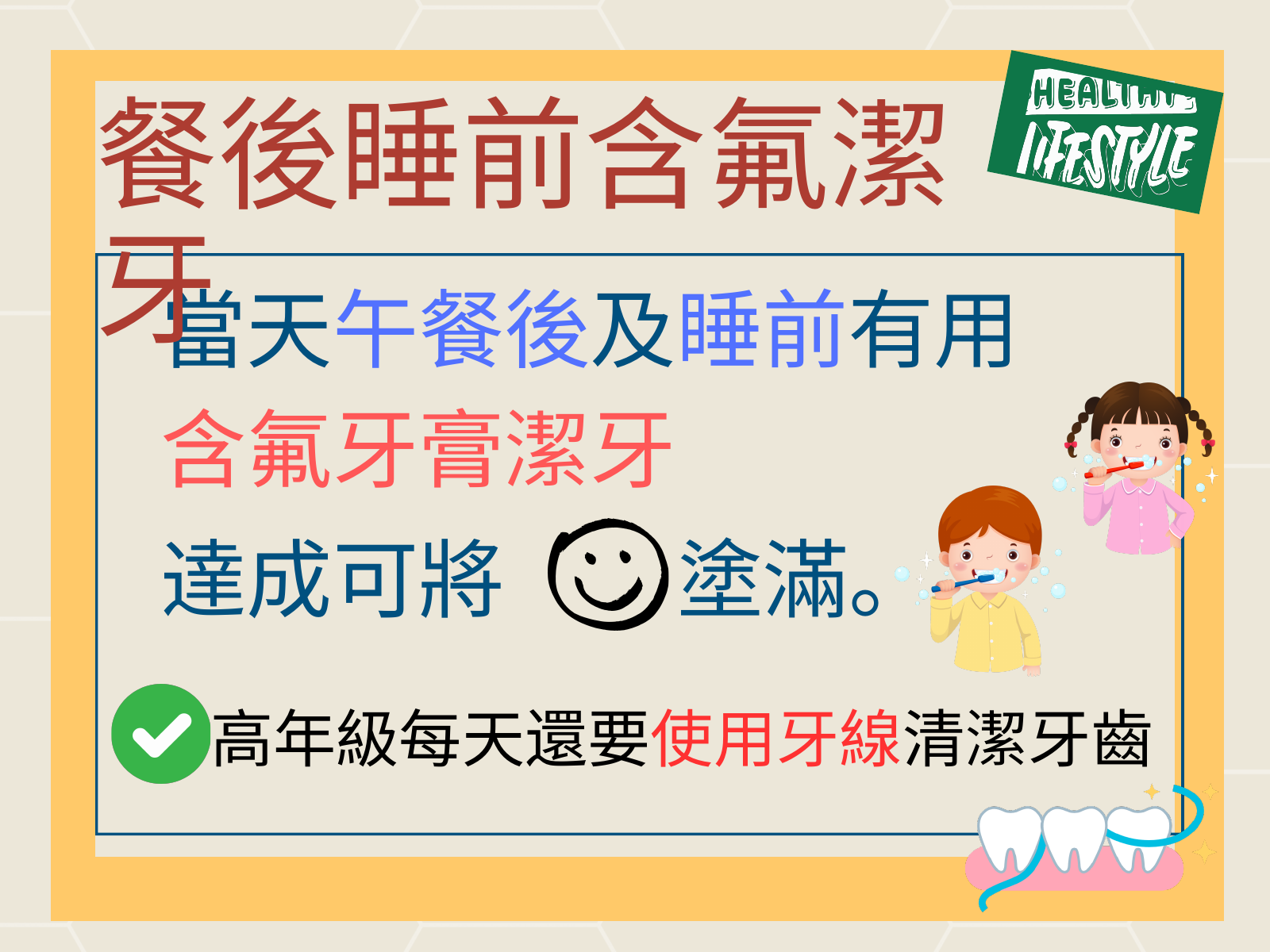

餐後睡前含氟潔牙

當天午餐後及睡前有用
含氟牙膏潔牙

達成可將         塗滿。

高年級每天還要使用牙線清潔牙齒